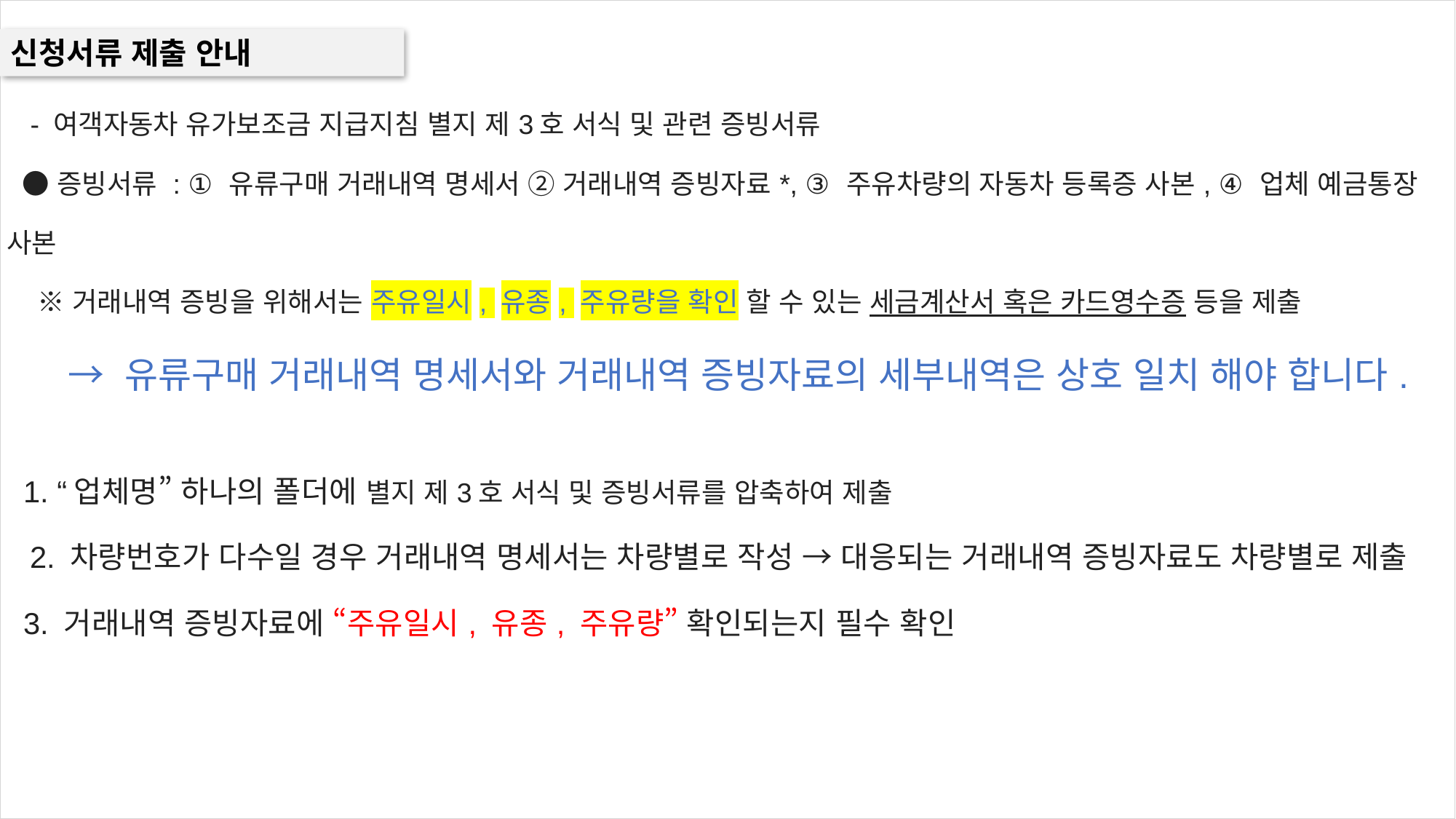

| - 여객자동차 유가보조금 지급지침 별지 제3호 서식 및 관련 증빙서류 ● 증빙서류 : ① 유류구매 거래내역 명세서 ② 거래내역 증빙자료\*, ③ 주유차량의 자동차 등록증 사본, ④ 업체 예금통장 사본 ※ 거래내역 증빙을 위해서는 주유일시, 유종, 주유량을 확인 할 수 있는 세금계산서 혹은 카드영수증 등을 제출 → 유류구매 거래내역 명세서와 거래내역 증빙자료의 세부내역은 상호 일치 해야 합니다. 1. “업체명” 하나의 폴더에 별지 제3호 서식 및 증빙서류를 압축하여 제출 2. 차량번호가 다수일 경우 거래내역 명세서는 차량별로 작성 → 대응되는 거래내역 증빙자료도 차량별로 제출 3. 거래내역 증빙자료에 “주유일시, 유종, 주유량” 확인되는지 필수 확인 |
| --- |
신청서류 제출 안내